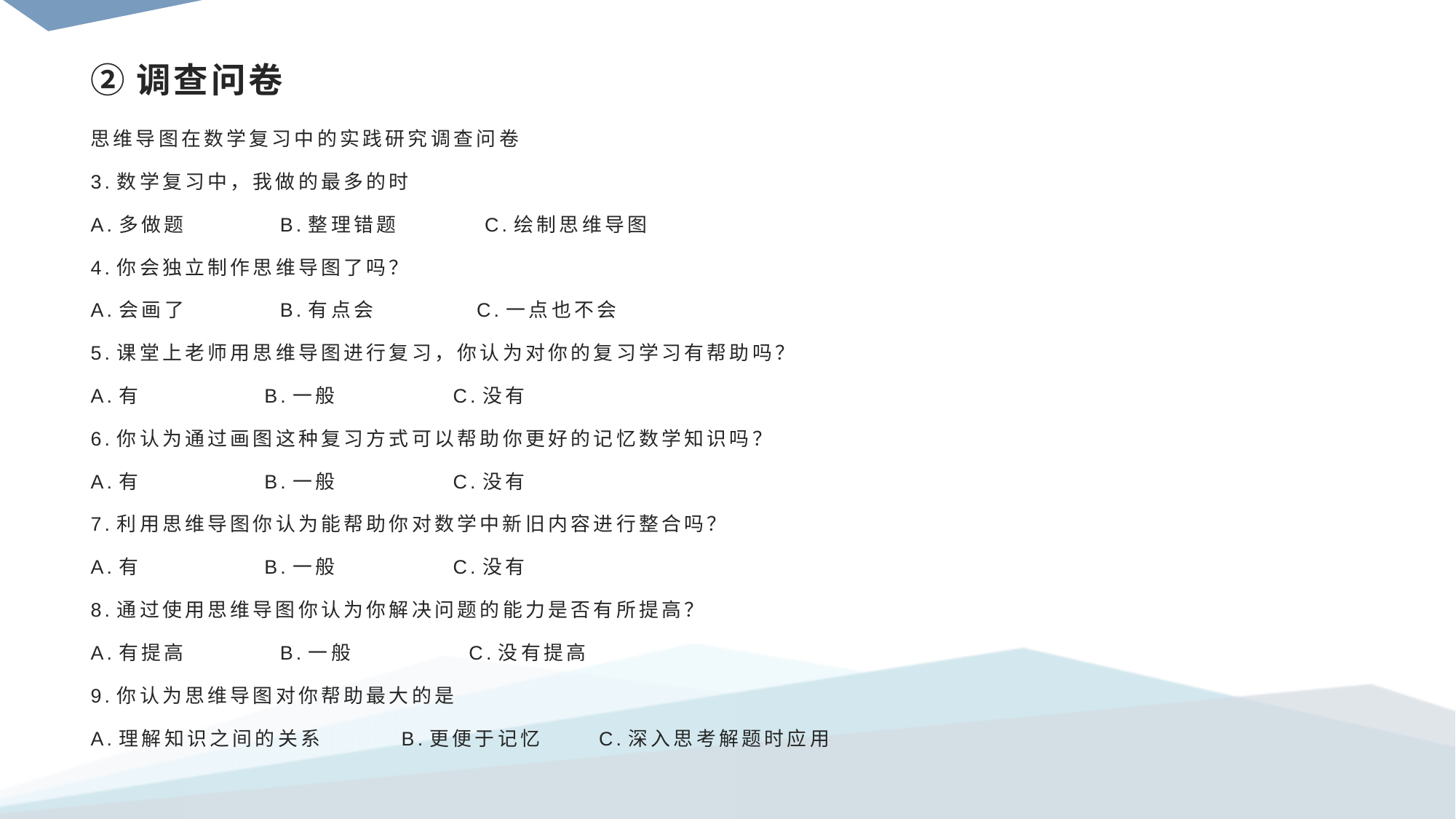

# ②调查问卷
思维导图在数学复习中的实践研究调查问卷
3.数学复习中，我做的最多的时
A.多做题            B.整理错题           C.绘制思维导图
4.你会独立制作思维导图了吗？
A.会画了            B.有点会             C.一点也不会
5.课堂上老师用思维导图进行复习，你认为对你的复习学习有帮助吗？
A.有                B.一般               C.没有
6.你认为通过画图这种复习方式可以帮助你更好的记忆数学知识吗？
A.有                B.一般               C.没有
7.利用思维导图你认为能帮助你对数学中新旧内容进行整合吗？
A.有                B.一般               C.没有
8.通过使用思维导图你认为你解决问题的能力是否有所提高？
A.有提高            B.一般               C.没有提高
9.你认为思维导图对你帮助最大的是
A.理解知识之间的关系          B.更便于记忆       C.深入思考解题时应用